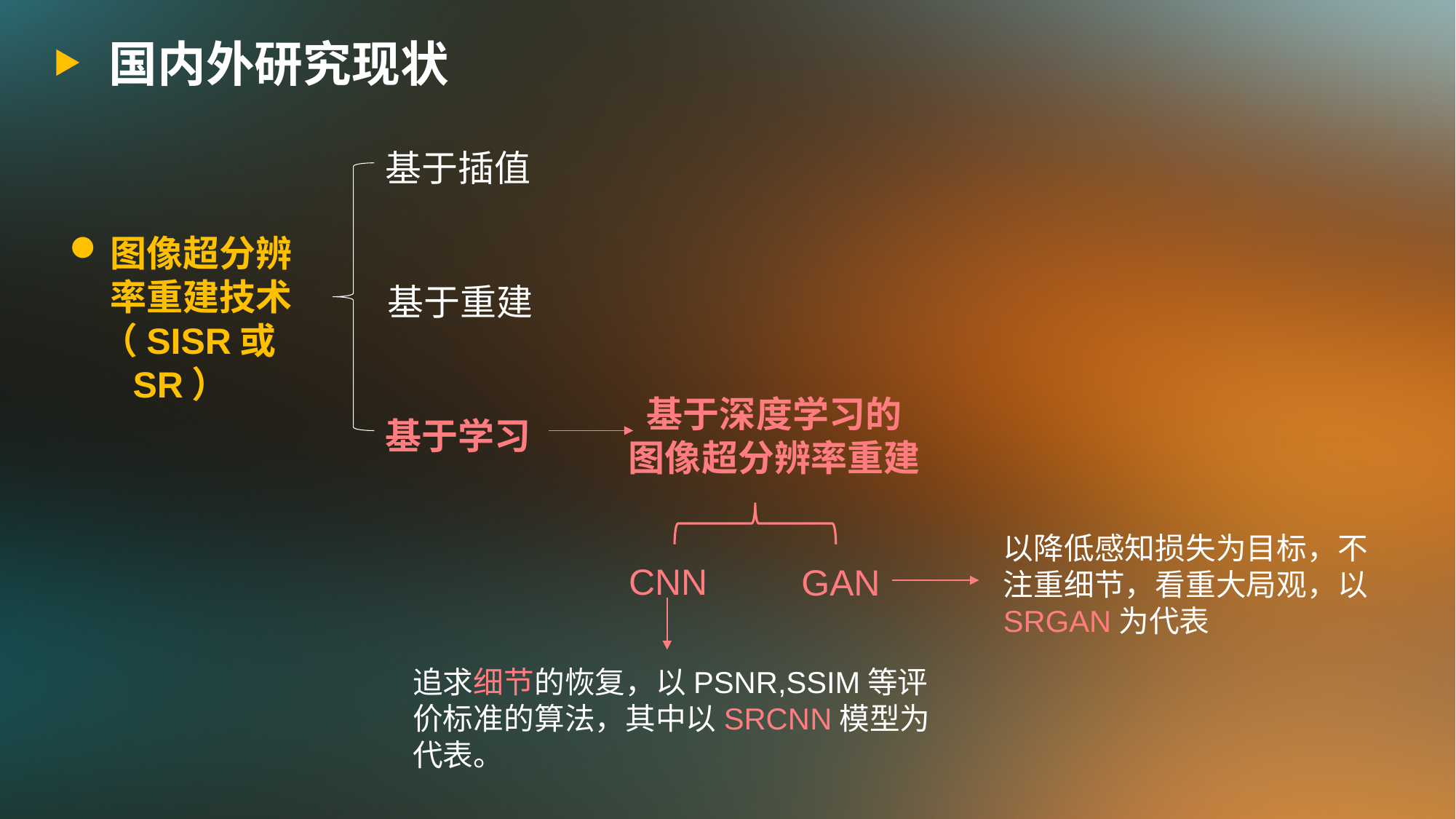

国内外研究现状

基于插值

图像超分辨率重建技术
  （SISR或SR）
基于重建
基于深度学习的
图像超分辨率重建
基于学习

以降低感知损失为目标，不注重细节，看重大局观，以SRGAN为代表
CNN
GAN
追求细节的恢复，以PSNR,SSIM等评价标准的算法，其中以SRCNN模型为代表。